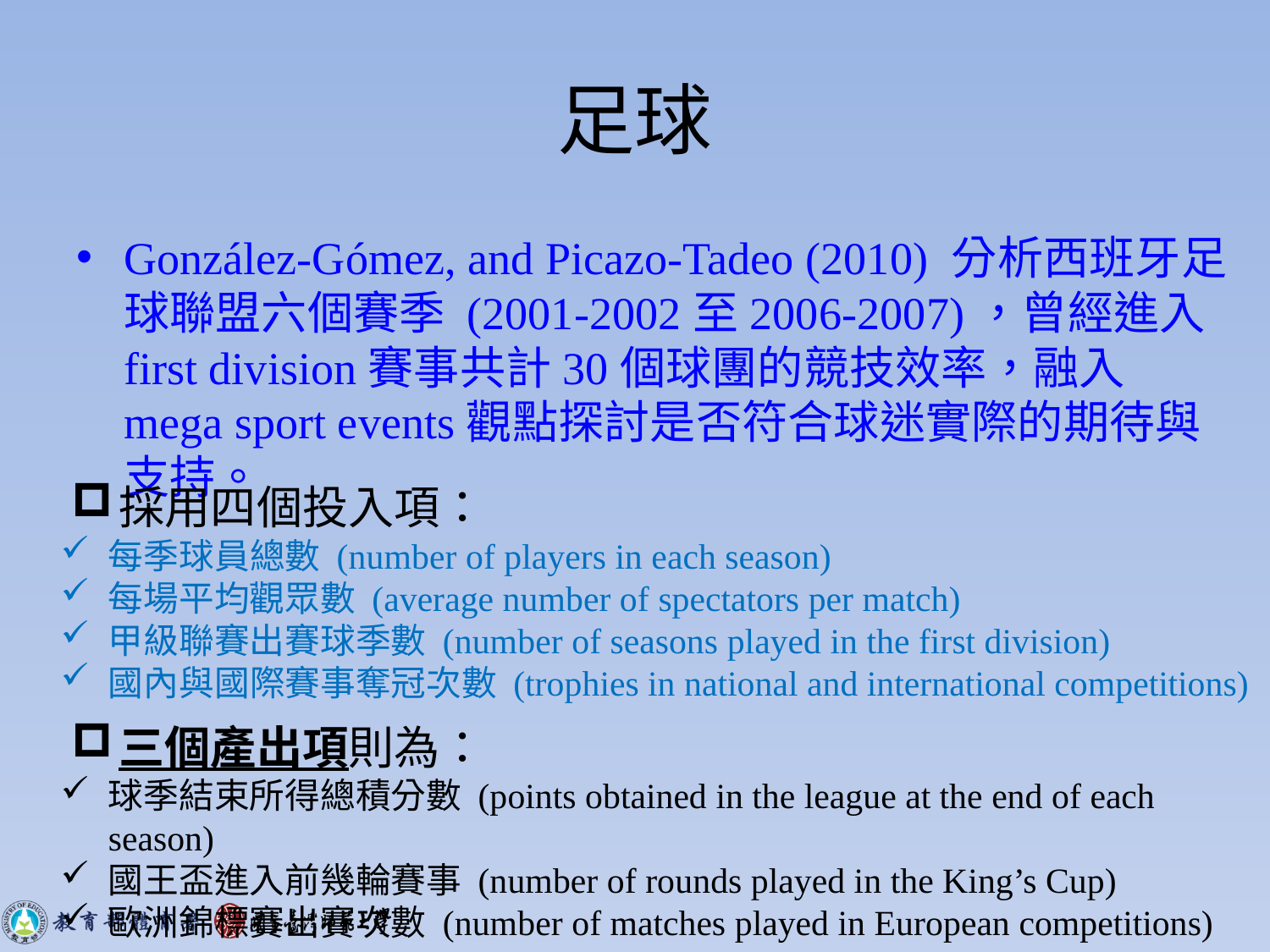

# 足球
González-Gómez, and Picazo-Tadeo (2010) 分析西班牙足球聯盟六個賽季 (2001-2002至2006-2007)，曾經進入first division賽事共計30個球團的競技效率，融入mega sport events觀點探討是否符合球迷實際的期待與支持。

採用四個投入項：
每季球員總數 (number of players in each season)
每場平均觀眾數 (average number of spectators per match)
甲級聯賽出賽球季數 (number of seasons played in the first division)
國內與國際賽事奪冠次數 (trophies in national and international competitions)
三個產出項則為：
球季結束所得總積分數 (points obtained in the league at the end of each season)
國王盃進入前幾輪賽事 (number of rounds played in the King’s Cup)
歐洲錦標賽出賽次數 (number of matches played in European competitions)